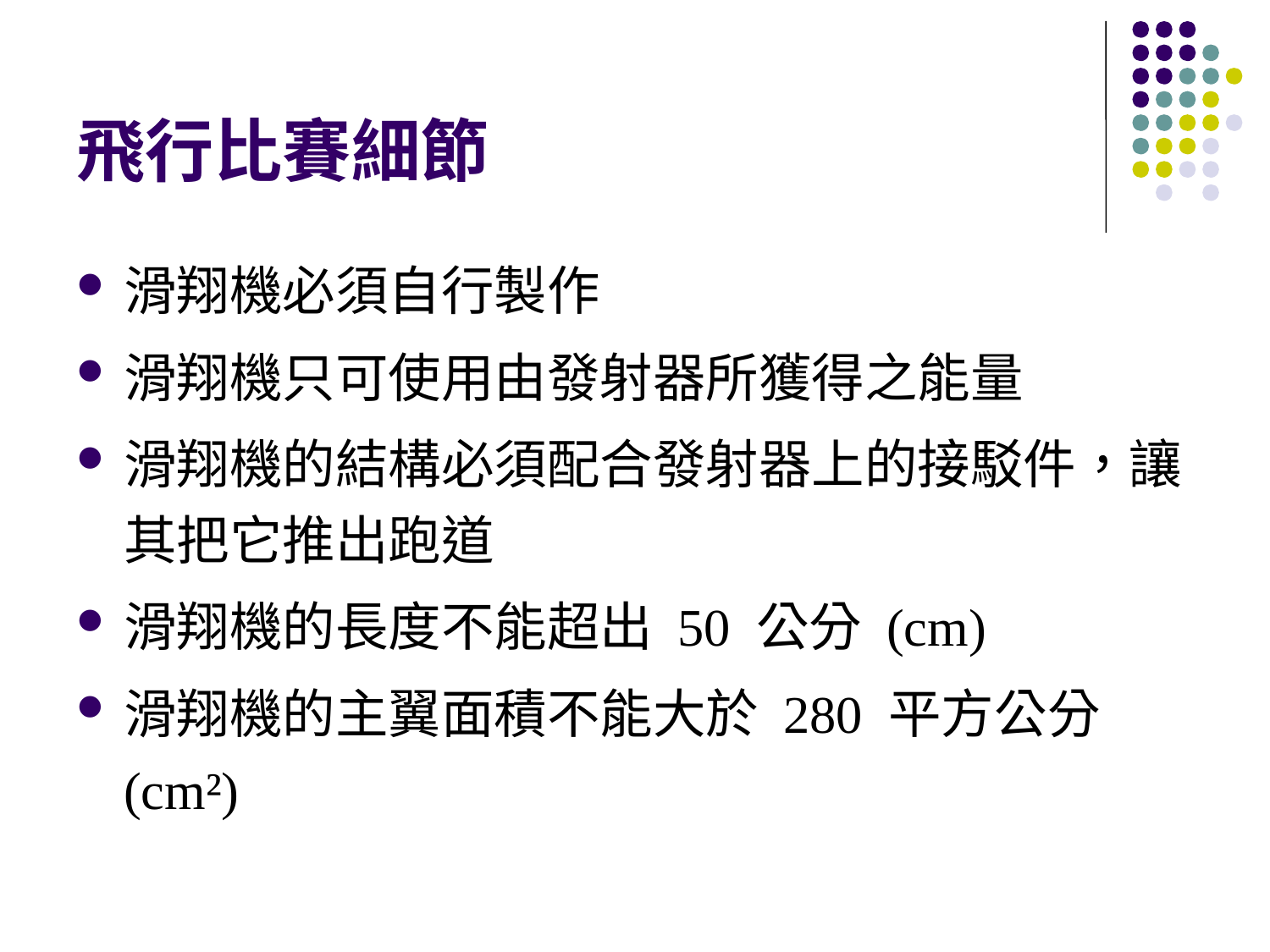

# 飛行比賽細節
滑翔機必須自行製作
滑翔機只可使用由發射器所獲得之能量
滑翔機的結構必須配合發射器上的接駁件，讓其把它推出跑道
滑翔機的長度不能超出 50 公分 (cm)
滑翔機的主翼面積不能大於 280 平方公分 (cm²)